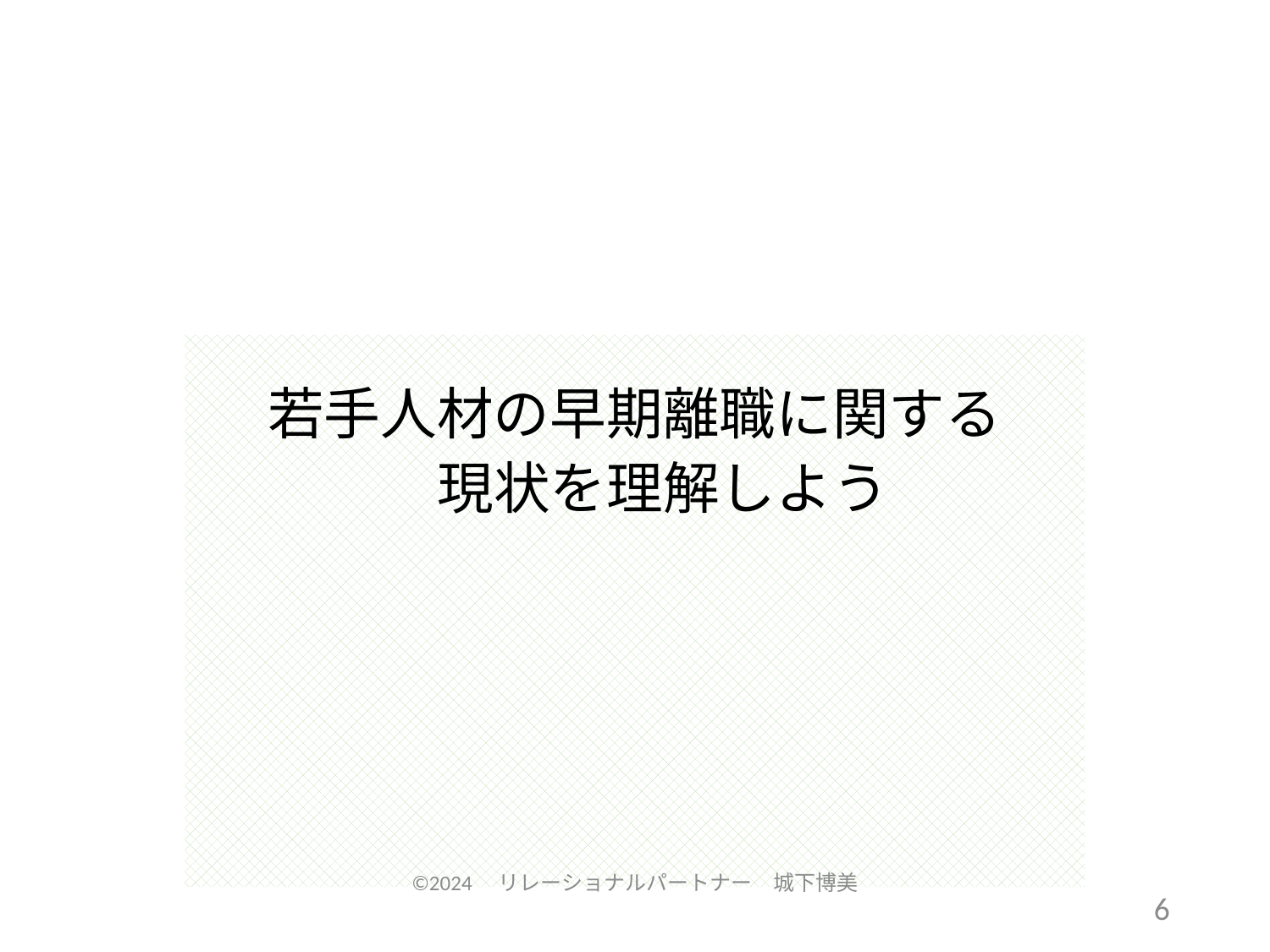

若手人材の早期離職に関する
　現状を理解しよう
©2024　リレーショナルパートナー　城下博美
6